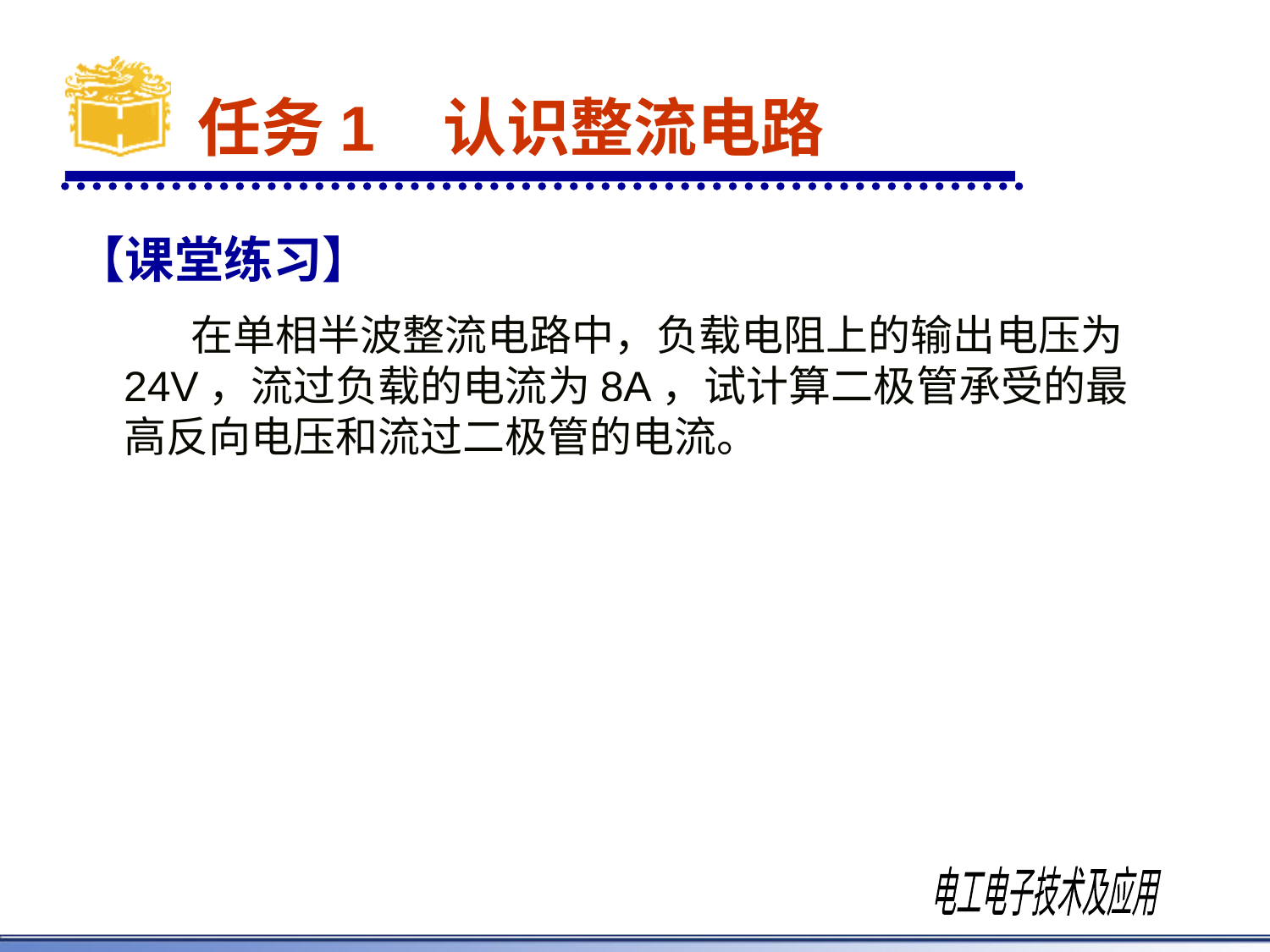

任务1   认识整流电路
【课堂练习】
           在单相半波整流电路中，负载电阻上的输出电压为24V，流过负载的电流为8A，试计算二极管承受的最高反向电压和流过二极管的电流。